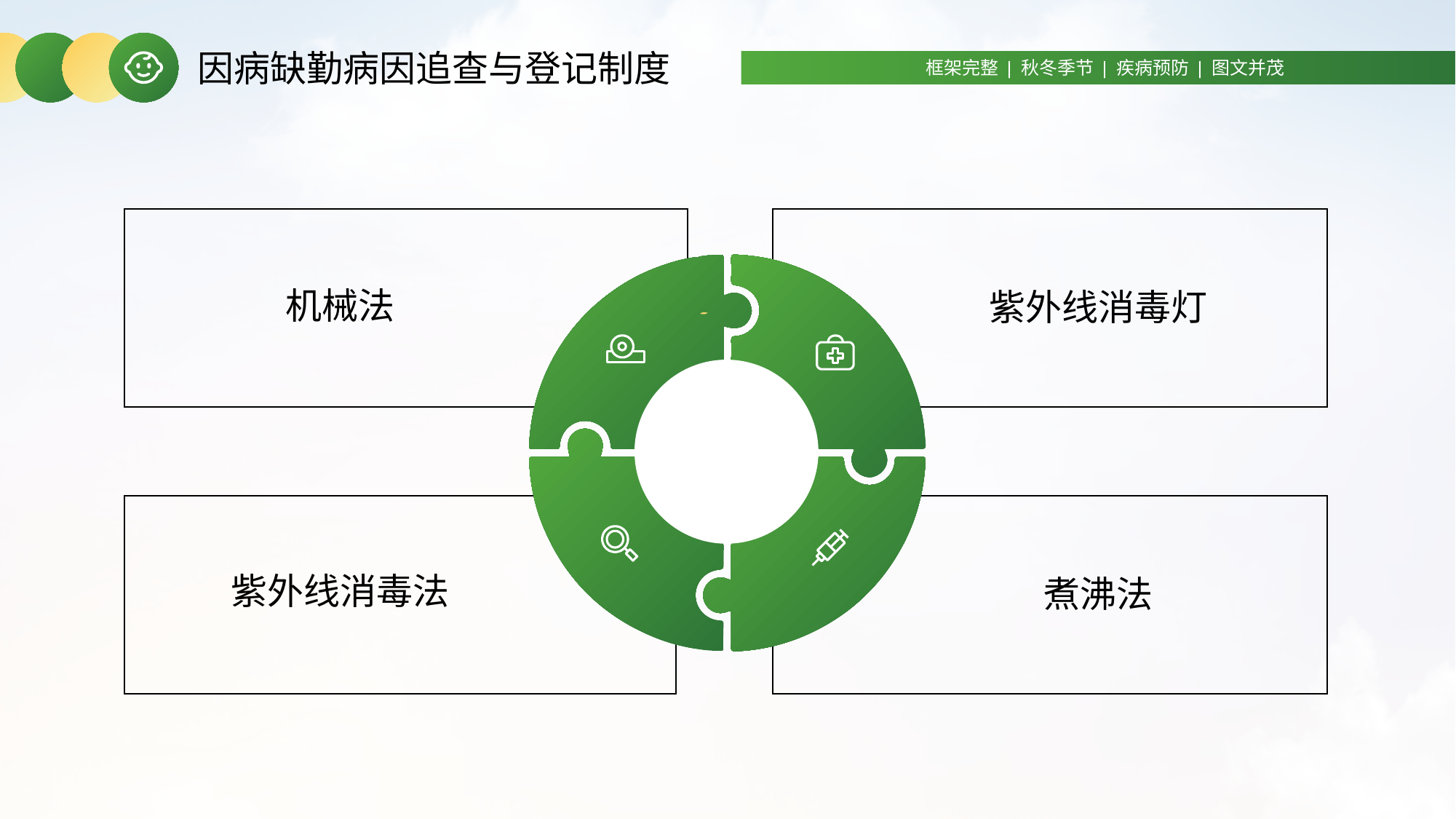

因病缺勤病因追查与登记制度
框架完整 | 秋冬季节 | 疾病预防 | 图文并茂

机械法

紫外线消毒灯

紫外线消毒法

煮沸法